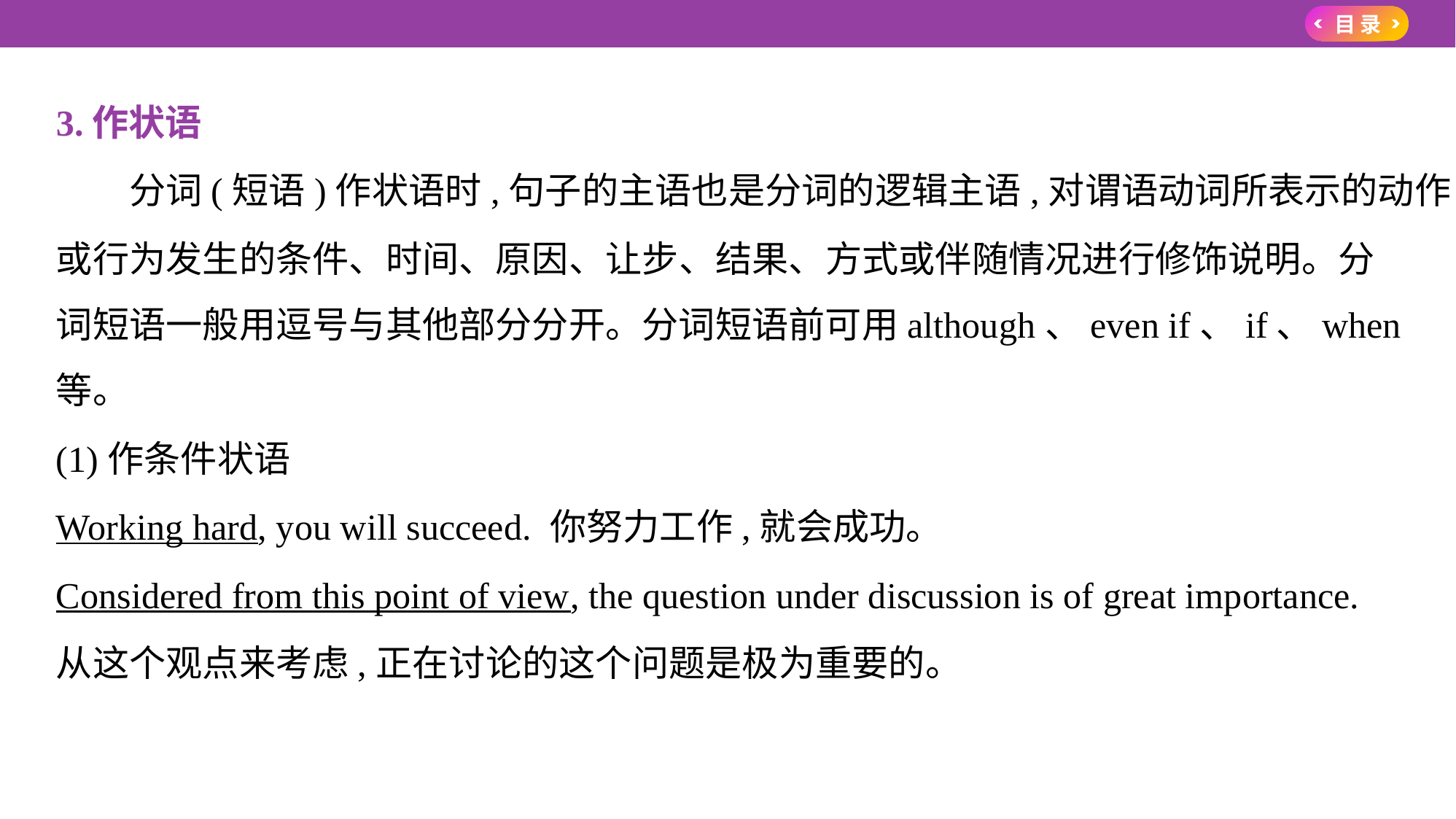

3.作状语
　　分词(短语)作状语时,句子的主语也是分词的逻辑主语,对谓语动词所表示的动作
或行为发生的条件、时间、原因、让步、结果、方式或伴随情况进行修饰说明。分
词短语一般用逗号与其他部分分开。分词短语前可用although、even if、if、when
等。
(1)作条件状语
Working hard, you will succeed. 你努力工作,就会成功。
Considered from this point of view, the question under discussion is of great importance.
从这个观点来考虑,正在讨论的这个问题是极为重要的。